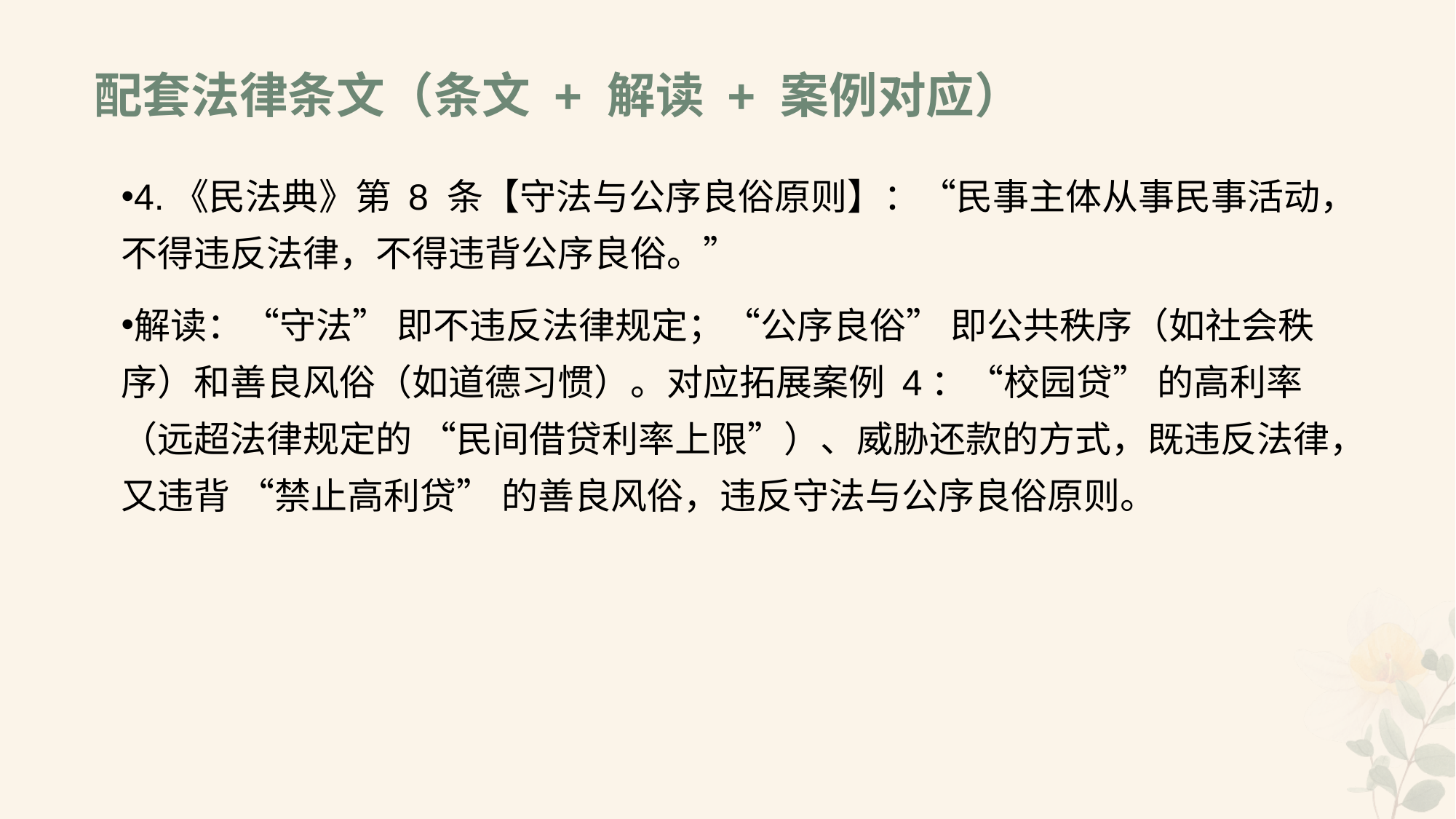

# 配套法律条文（条文 + 解读 + 案例对应）
4.《民法典》第 8 条【守法与公序良俗原则】：“民事主体从事民事活动，不得违反法律，不得违背公序良俗。”
解读：“守法” 即不违反法律规定；“公序良俗” 即公共秩序（如社会秩序）和善良风俗（如道德习惯）。对应拓展案例 4：“校园贷” 的高利率（远超法律规定的 “民间借贷利率上限”）、威胁还款的方式，既违反法律，又违背 “禁止高利贷” 的善良风俗，违反守法与公序良俗原则。